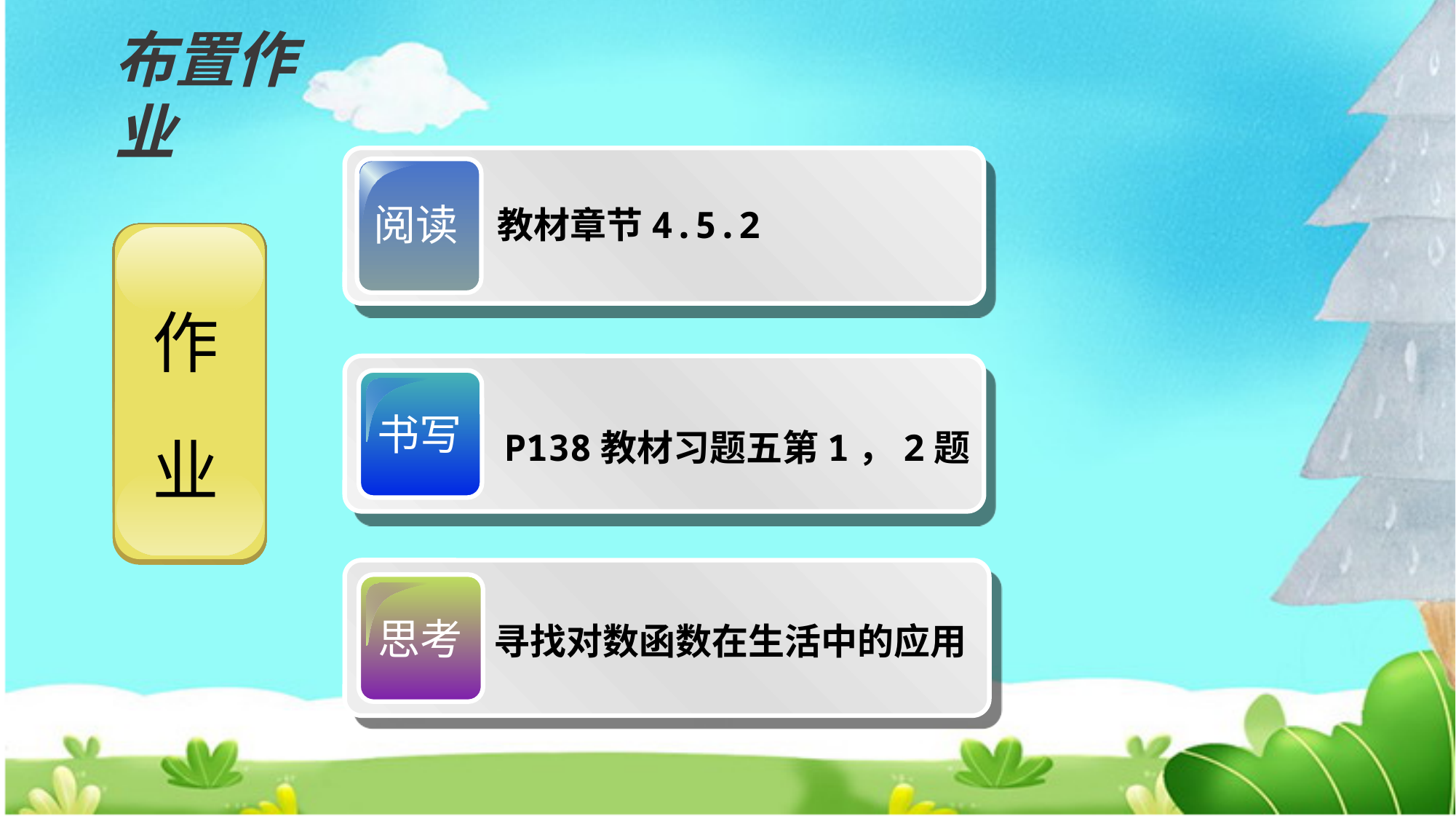

布置作业

阅读
教材章节4.5.2

书写
P138教材习题五第1，2题

思考
寻找对数函数在生活中的应用

作
业